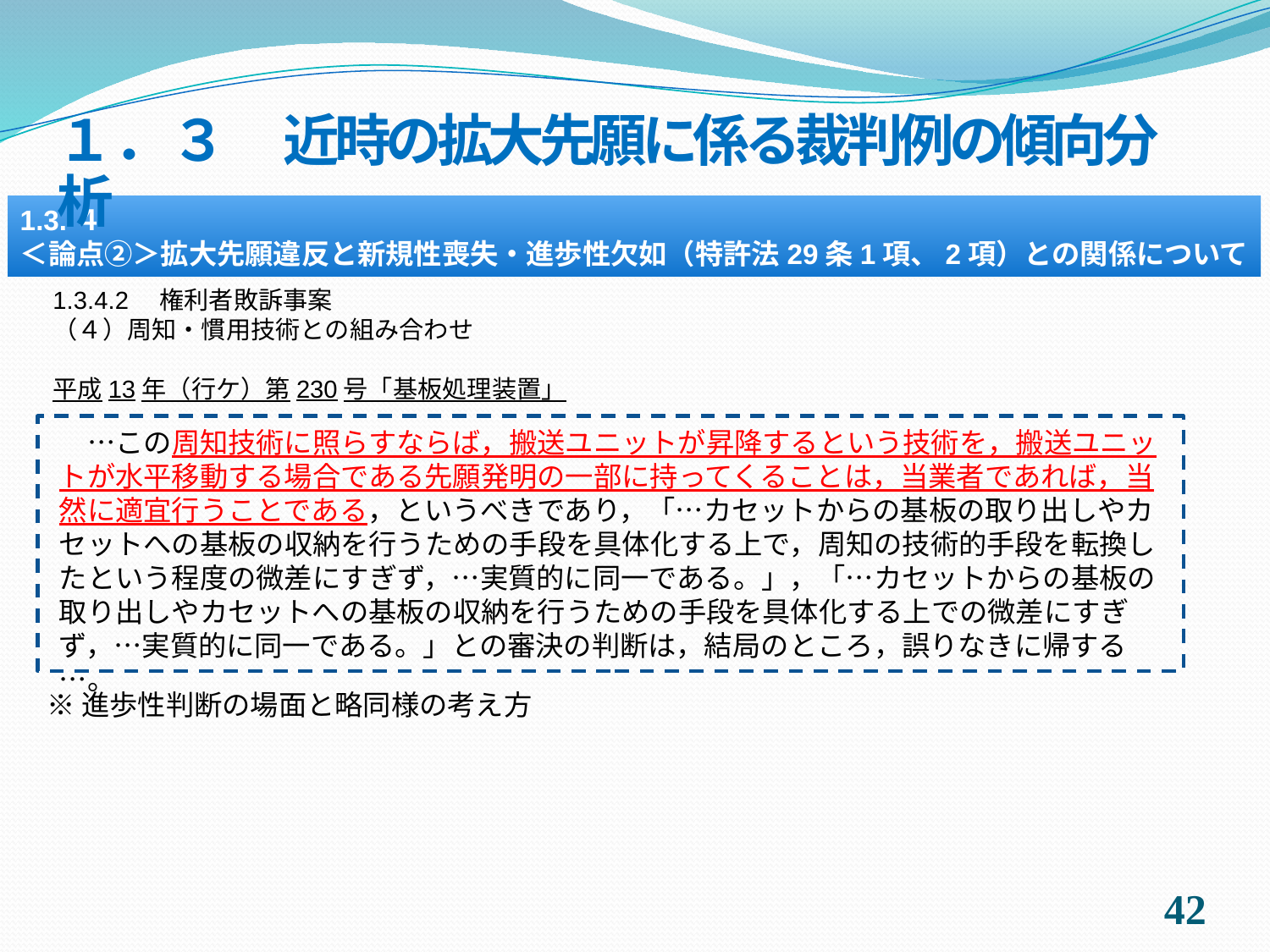

１．３　近時の拡大先願に係る裁判例の傾向分析
1.3.４
＜論点②＞拡大先願違反と新規性喪失・進歩性欠如（特許法29条1項、2項）との関係について
1.3.4.2　権利者敗訴事案
（４）周知・慣用技術との組み合わせ

平成13年（行ケ）第230号「基板処理装置」

　…この周知技術に照らすならば，搬送ユニットが昇降するという技術を，搬送ユニットが水平移動する場合である先願発明の一部に持ってくることは，当業者であれば，当然に適宜行うことである，というべきであり，「…カセットからの基板の取り出しやカセットへの基板の収納を行うための手段を具体化する上で，周知の技術的手段を転換したという程度の微差にすぎず，…実質的に同一である。」，「…カセットからの基板の取り出しやカセットへの基板の収納を行うための手段を具体化する上での微差にすぎず，…実質的に同一である。」との審決の判断は，結局のところ，誤りなきに帰する…。
※進歩性判断の場面と略同様の考え方
42